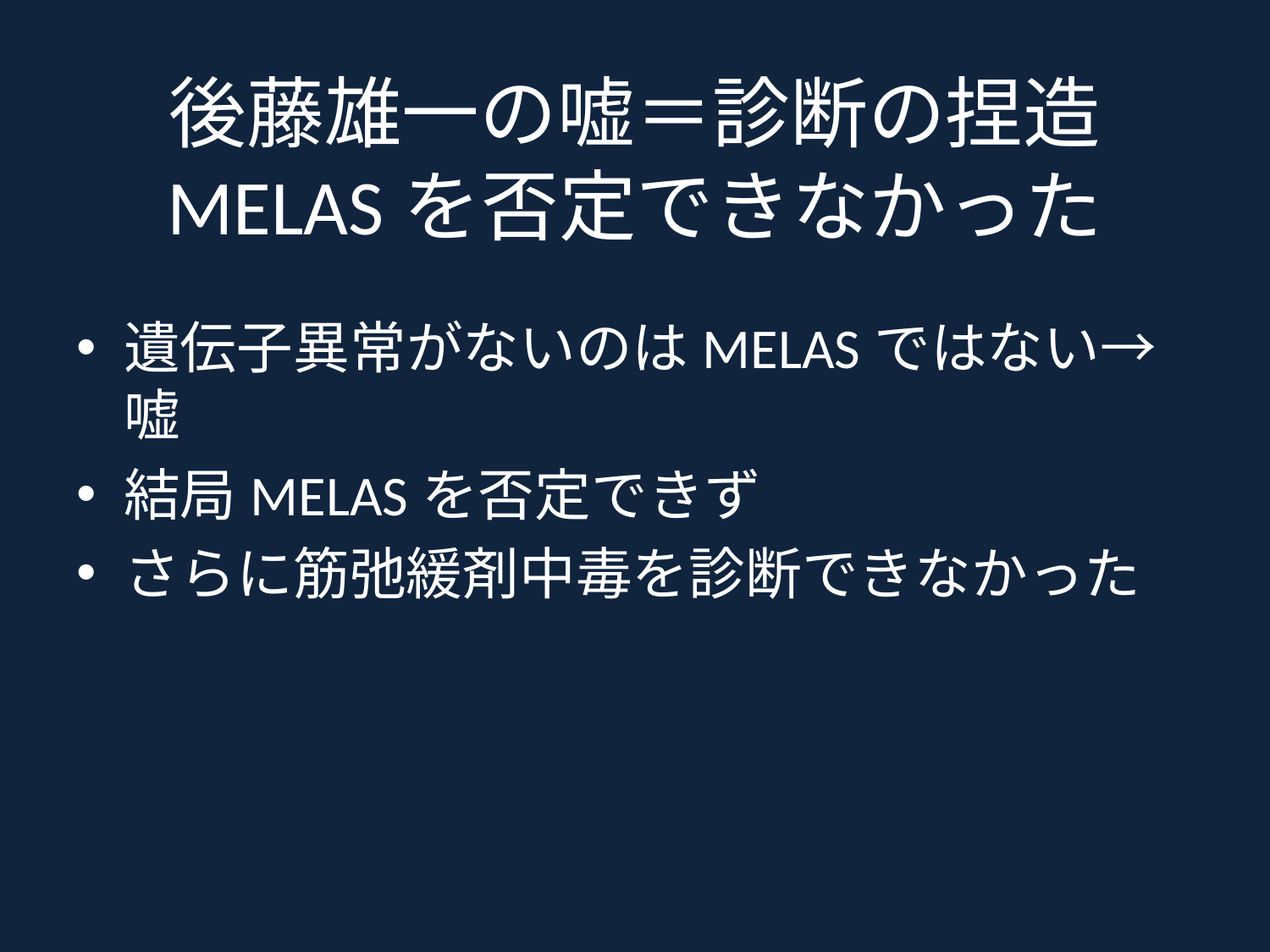

# 後藤雄一の嘘＝診断の捏造 MELASを否定できなかった
遺伝子異常がないのはMELASではない→嘘
結局MELASを否定できず
さらに筋弛緩剤中毒を診断できなかった